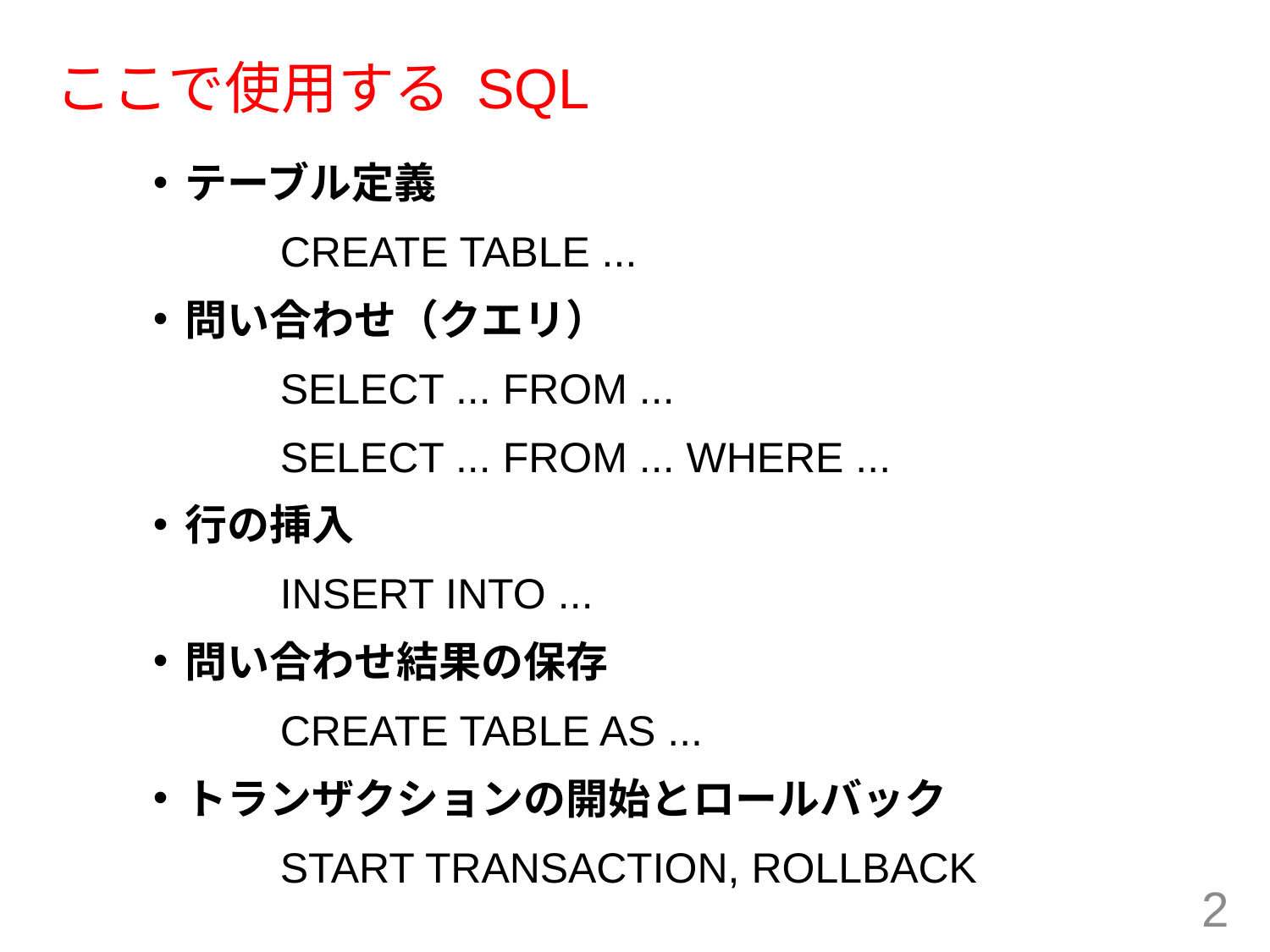

ここで使用する SQL
テーブル定義
	CREATE TABLE ...
問い合わせ（クエリ）
	SELECT ... FROM ...
	SELECT ... FROM ... WHERE ...
行の挿入
	INSERT INTO ...
問い合わせ結果の保存
	CREATE TABLE AS ...
トランザクションの開始とロールバック
	START TRANSACTION, ROLLBACK
2